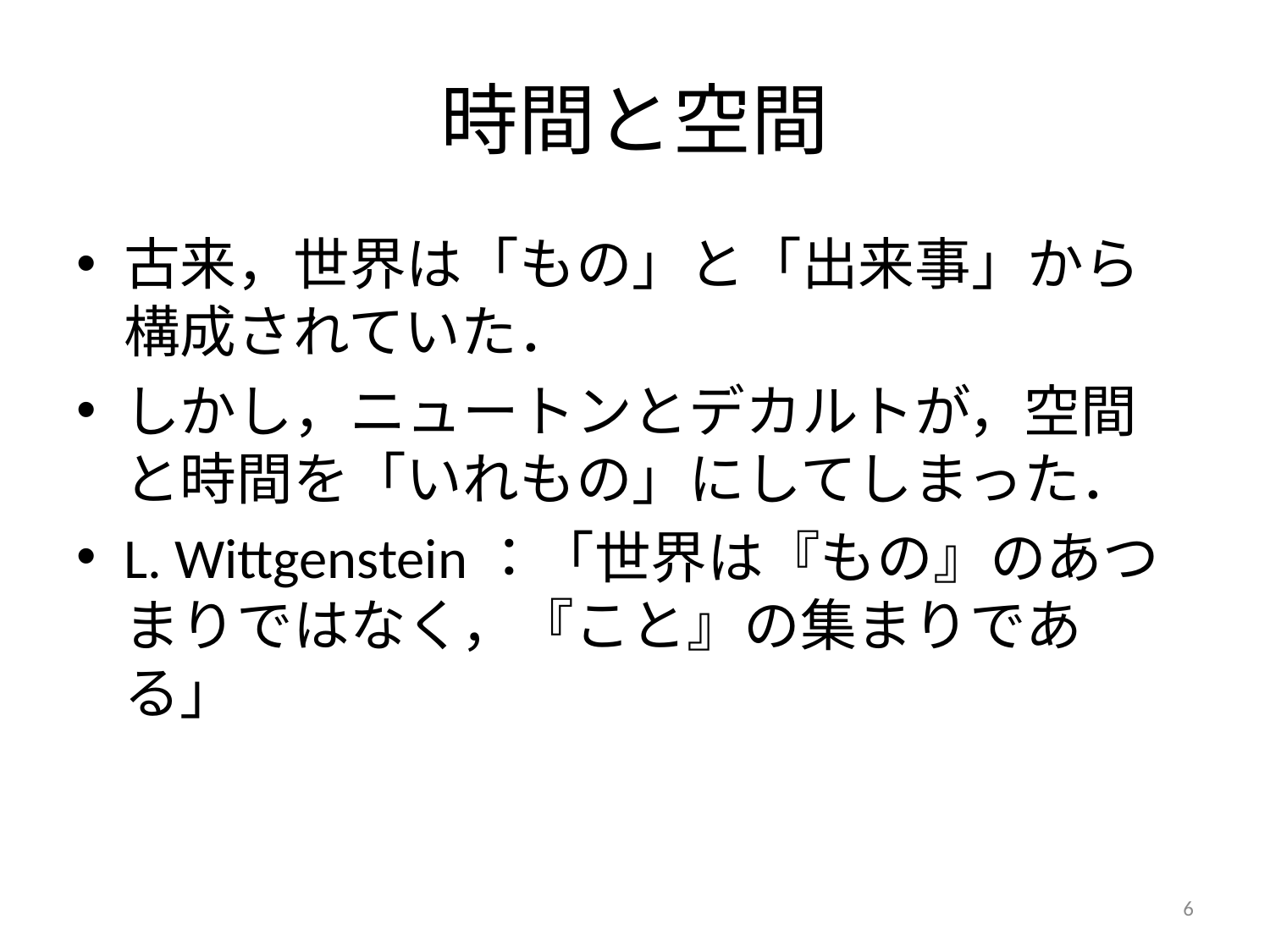

# 時間と空間
古来，世界は「もの」と「出来事」から構成されていた．
しかし，ニュートンとデカルトが，空間と時間を「いれもの」にしてしまった．
L. Wittgenstein：「世界は『もの』のあつまりではなく，『こと』の集まりである」
6